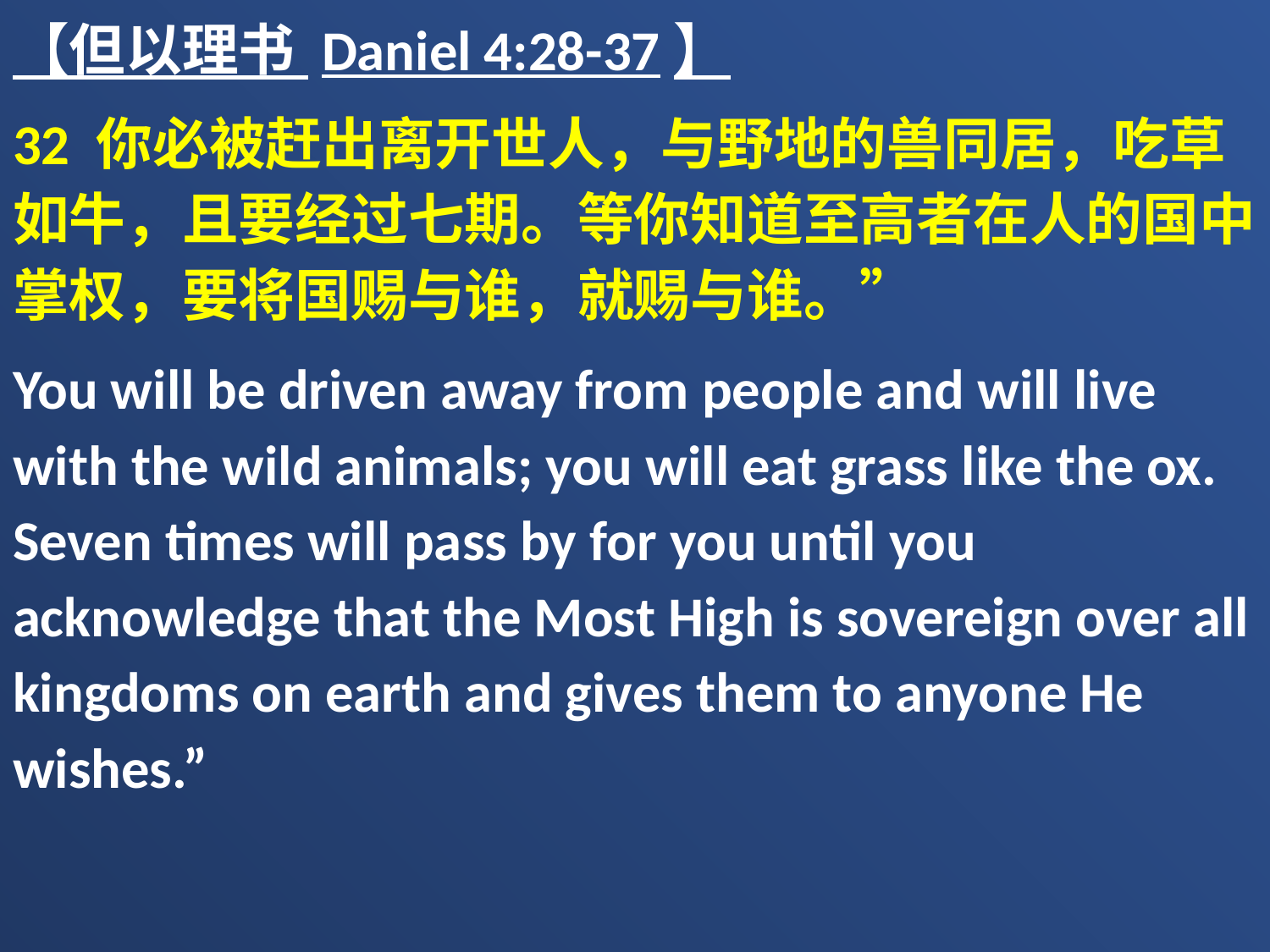

【但以理书 Daniel 4:28-37】
32 你必被赶出离开世人，与野地的兽同居，吃草如牛，且要经过七期。等你知道至高者在人的国中掌权，要将国赐与谁，就赐与谁。”
You will be driven away from people and will live with the wild animals; you will eat grass like the ox. Seven times will pass by for you until you acknowledge that the Most High is sovereign over all kingdoms on earth and gives them to anyone He wishes.”